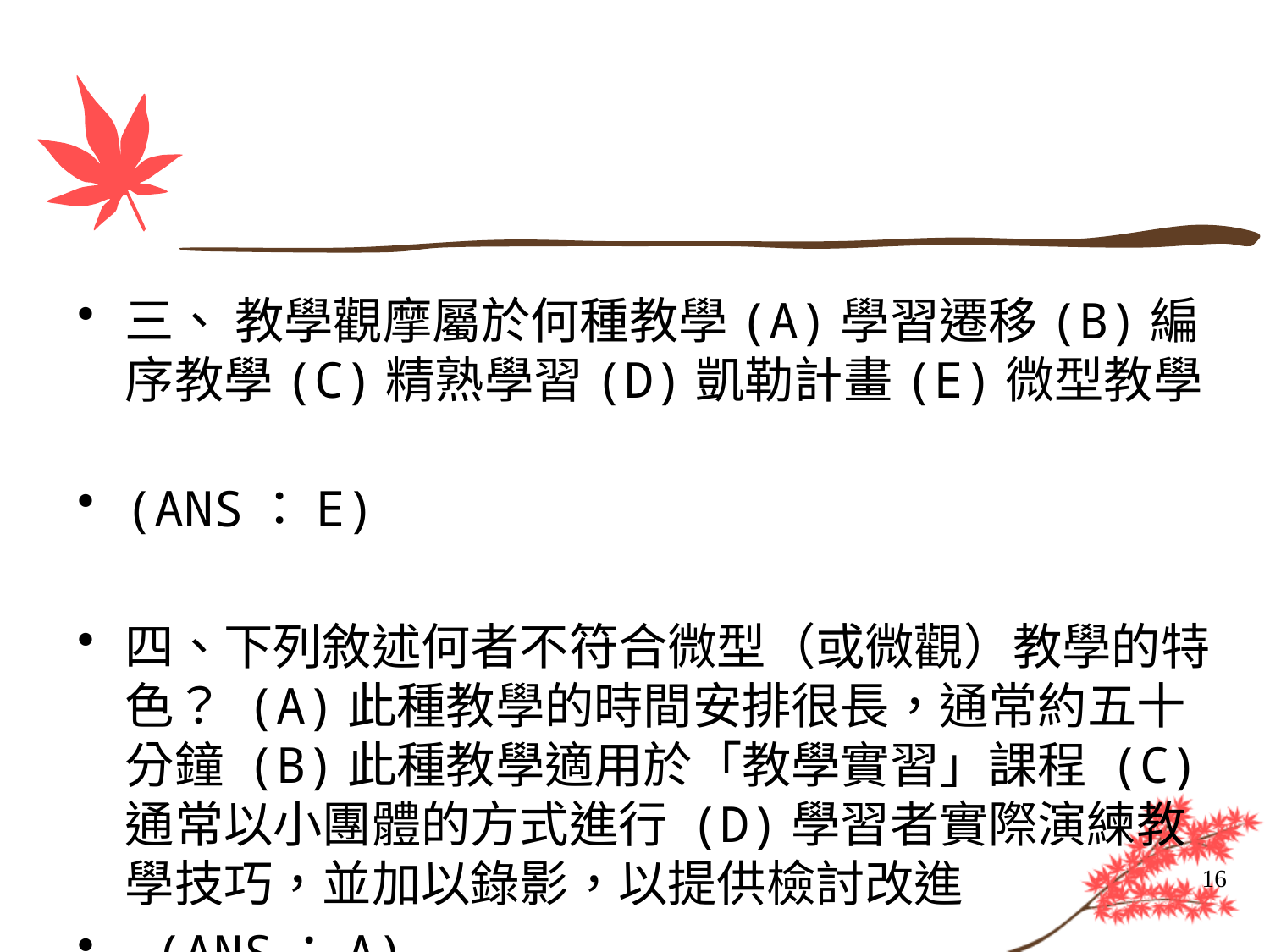

#
三、 教學觀摩屬於何種教學(A)學習遷移(B)編序教學(C)精熟學習(D)凱勒計畫(E)微型教學
(ANS：E)

四、下列敘述何者不符合微型（或微觀）教學的特色？ (A)此種教學的時間安排很長，通常約五十分鐘 (B)此種教學適用於「教學實習」課程 (C)通常以小團體的方式進行 (D)學習者實際演練教學技巧，並加以錄影，以提供檢討改進
 (ANS：A)

16